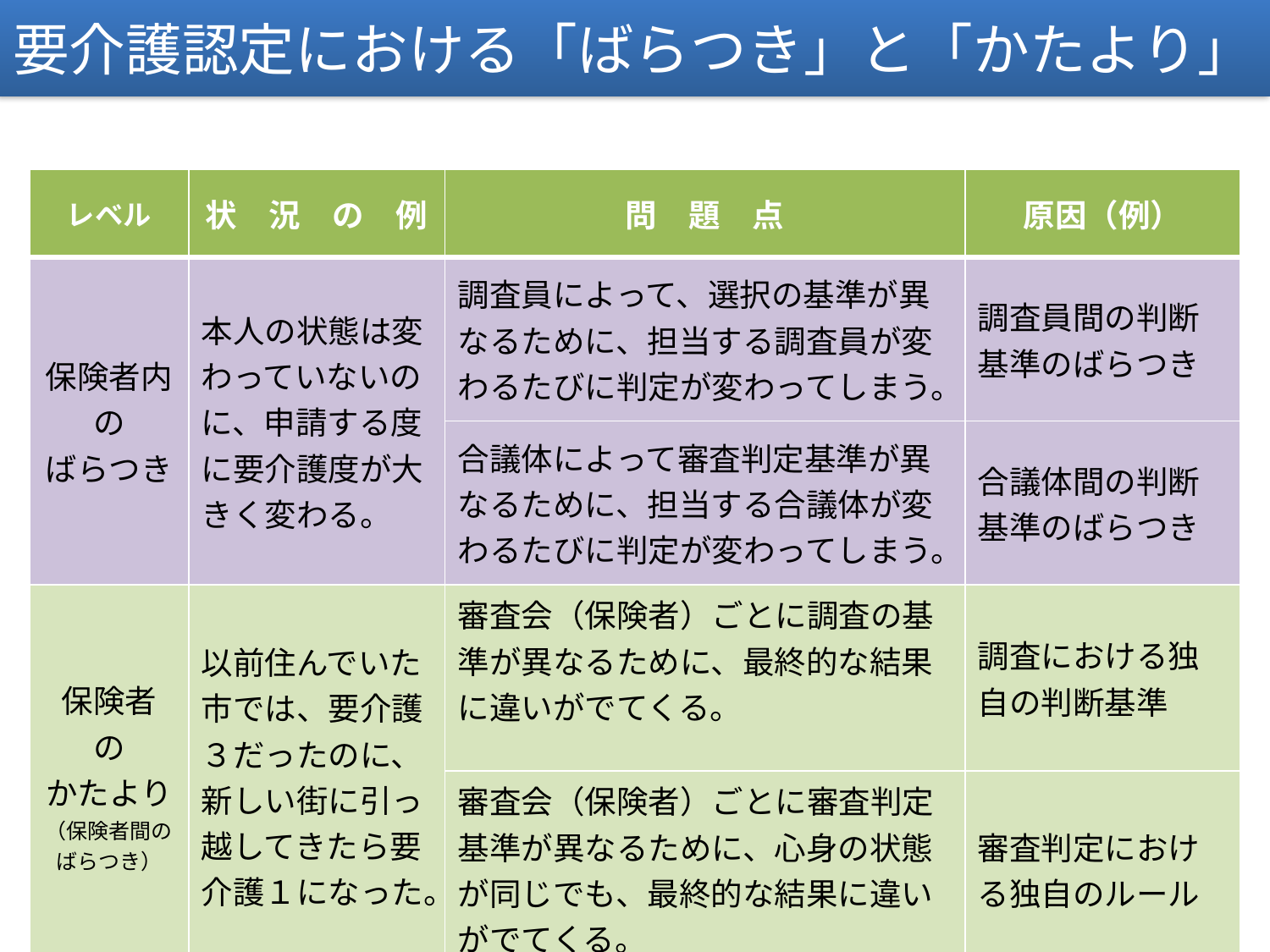

要介護認定における「ばらつき」と「かたより」
| レベル | 状　況　の　例 | 問　題　点 | 原因（例） |
| --- | --- | --- | --- |
| 保険者内 の ばらつき | 本人の状態は変わっていないのに、申請する度に要介護度が大きく変わる。 | 調査員によって、選択の基準が異なるために、担当する調査員が変わるたびに判定が変わってしまう。 | 調査員間の判断基準のばらつき |
|  |  | 合議体によって審査判定基準が異なるために、担当する合議体が変わるたびに判定が変わってしまう。 | 合議体間の判断基準のばらつき |
| 保険者 の かたより （保険者間のばらつき） | 以前住んでいた市では、要介護３だったのに、新しい街に引っ越してきたら要介護１になった。 | 審査会（保険者）ごとに調査の基準が異なるために、最終的な結果に違いがでてくる。 | 調査における独自の判断基準 |
|  |  | 審査会（保険者）ごとに審査判定基準が異なるために、心身の状態が同じでも、最終的な結果に違いがでてくる。 | 審査判定における独自のルール |